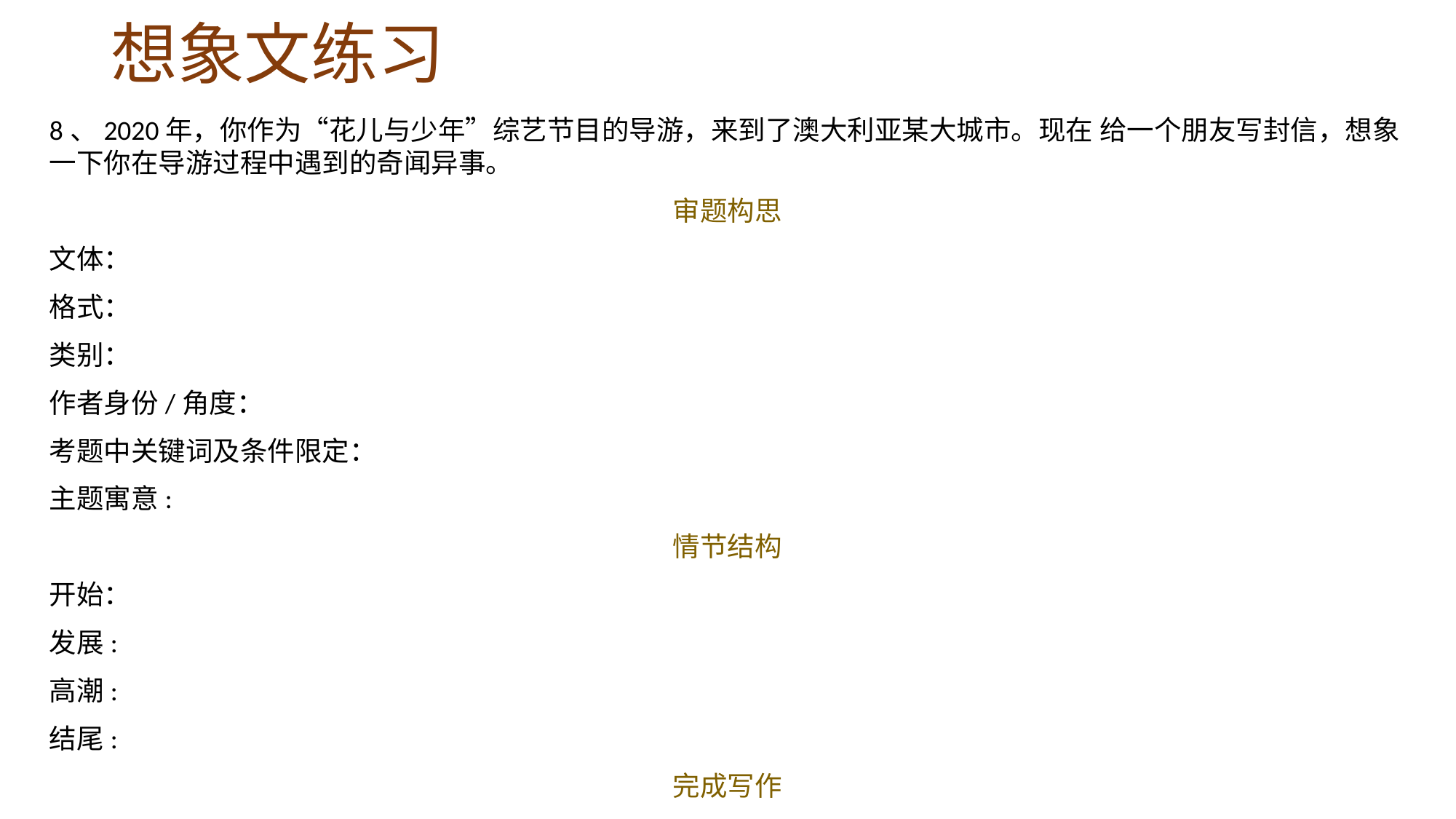

# 想象文练习
8、2020年，你作为“花儿与少年”综艺节目的导游，来到了澳大利亚某大城市。现在 给一个朋友写封信，想象一下你在导游过程中遇到的奇闻异事。
审题构思
文体：
格式：
类别：
作者身份/角度：
考题中关键词及条件限定：
主题寓意:
情节结构
开始：
发展:
高潮:
结尾:
完成写作